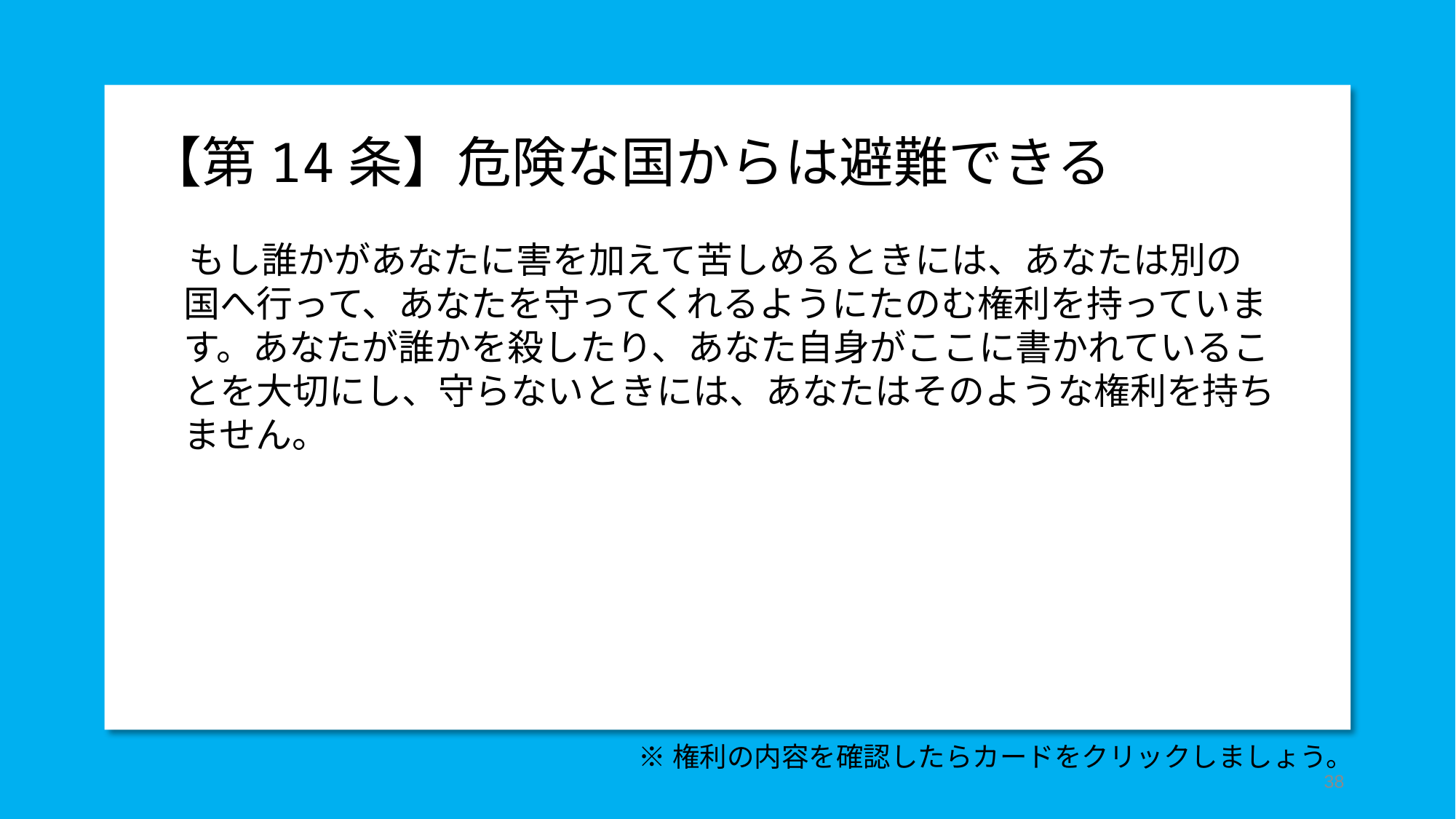

【第14条】危険な国からは避難できる

    もし誰かがあなたに害を加えて苦しめるときには、あなたは別の
　国へ行って、あなたを守ってくれるようにたのむ権利を持っていま
　す。あなたが誰かを殺したり、あなた自身がここに書かれているこ
　とを大切にし、守らないときには、あなたはそのような権利を持ち
　ません。
※権利の内容を確認したらカードをクリックしましょう。
38